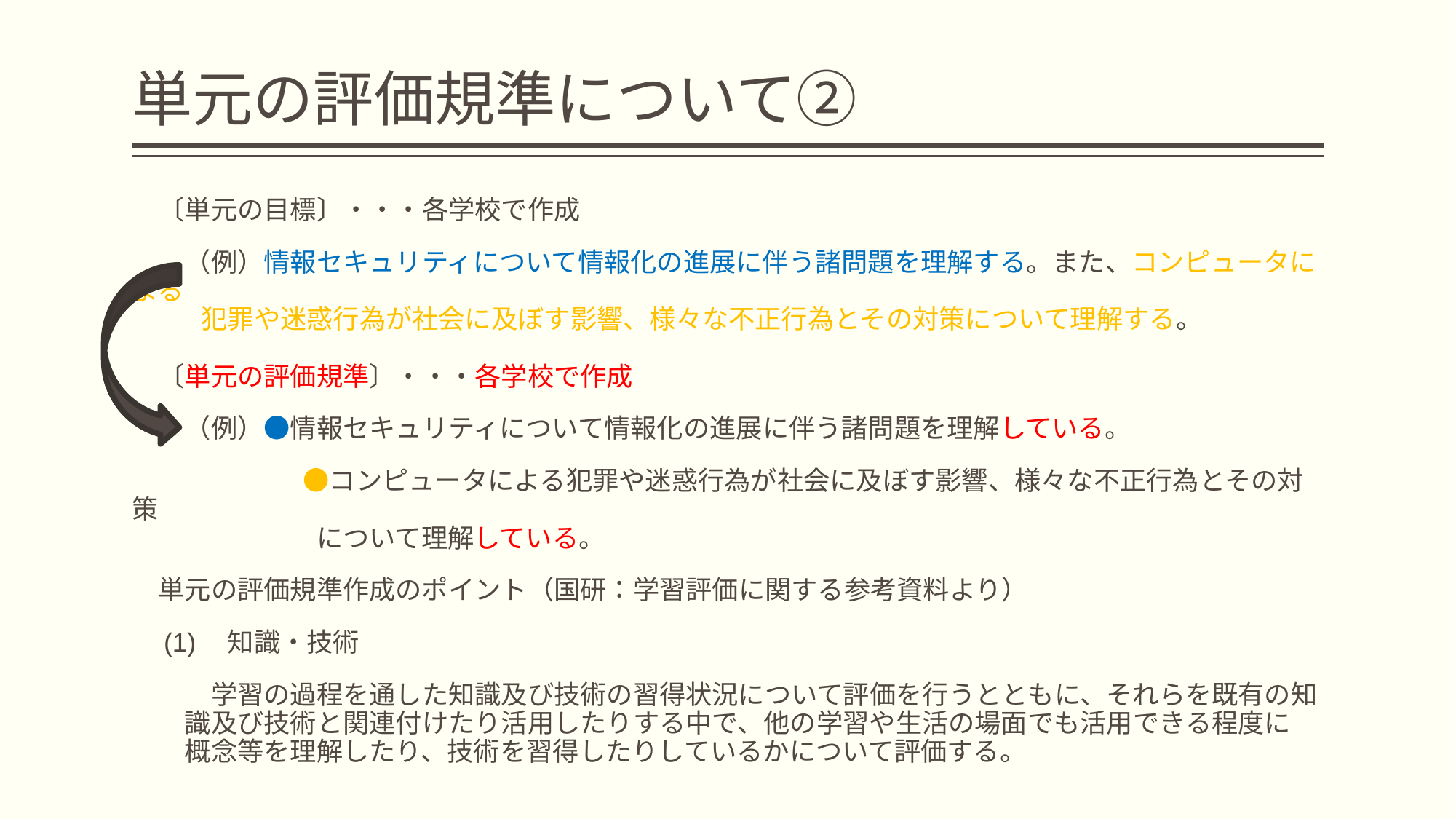

# 単元の評価規準について②
　〔単元の目標〕・・・各学校で作成
　　（例）情報セキュリティについて情報化の進展に伴う諸問題を理解する。また、コンピュータによる
           犯罪や迷惑行為が社会に及ぼす影響、様々な不正行為とその対策について理解する。

　〔単元の評価規準〕・・・各学校で作成
　　（例）●情報セキュリティについて情報化の進展に伴う諸問題を理解している。
　　　　　　　●コンピュータによる犯罪や迷惑行為が社会に及ぼす影響、様々な不正行為とその対策
　　　　　　　について理解している。
　単元の評価規準作成のポイント（国研：学習評価に関する参考資料より）
　(1)　知識・技術
　　　学習の過程を通した知識及び技術の習得状況について評価を行うとともに、それらを既有の知
　　識及び技術と関連付けたり活用したりする中で、他の学習や生活の場面でも活用できる程度に
　　概念等を理解したり、技術を習得したりしているかについて評価する。

14